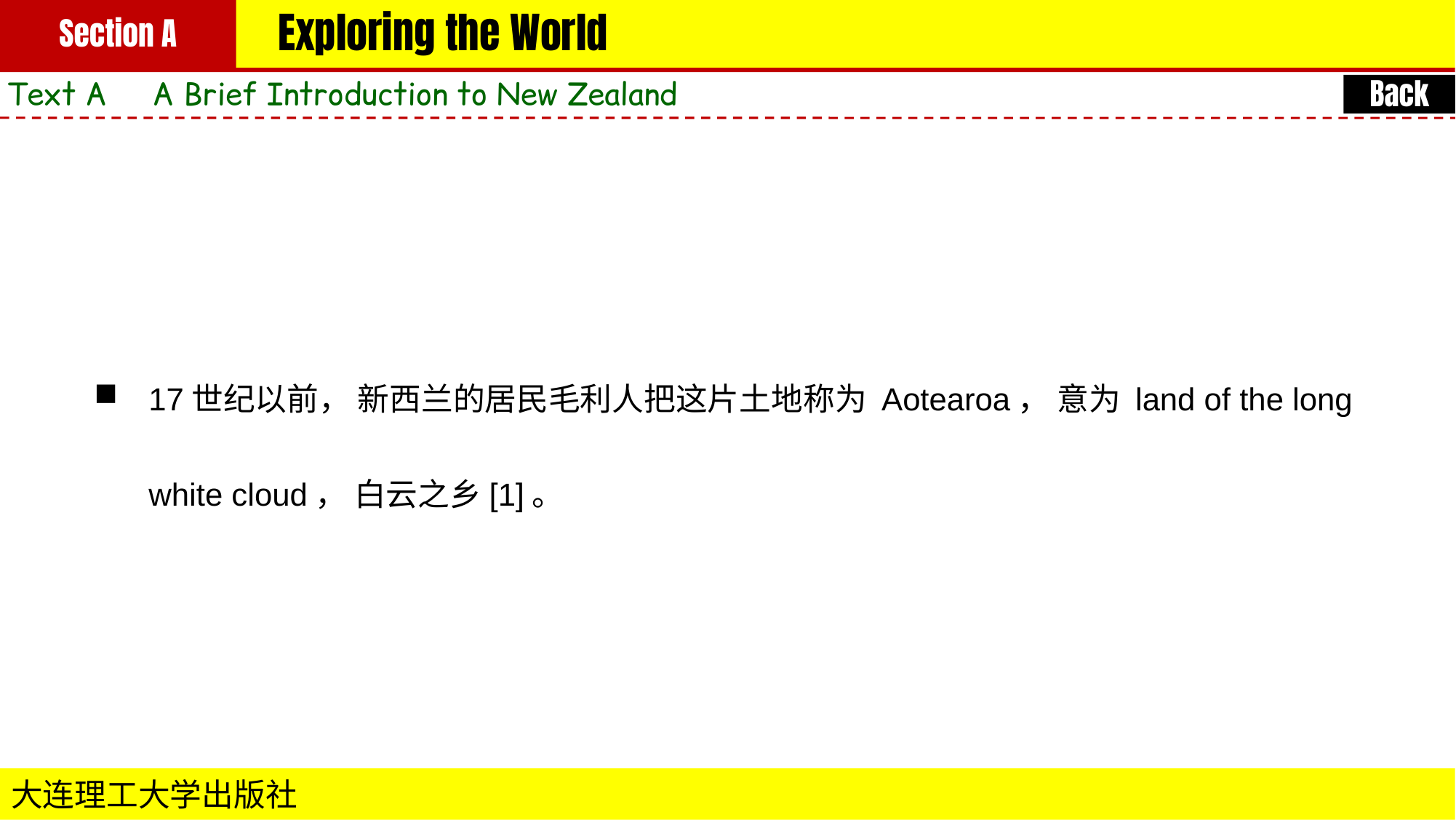

Section A
# Exploring the World
Text A　A Brief Introduction to New Zealand
Back
17世纪以前， 新西兰的居民毛利人把这片土地称为 Aotearoa， 意为 land of the long white cloud， 白云之乡[1]。